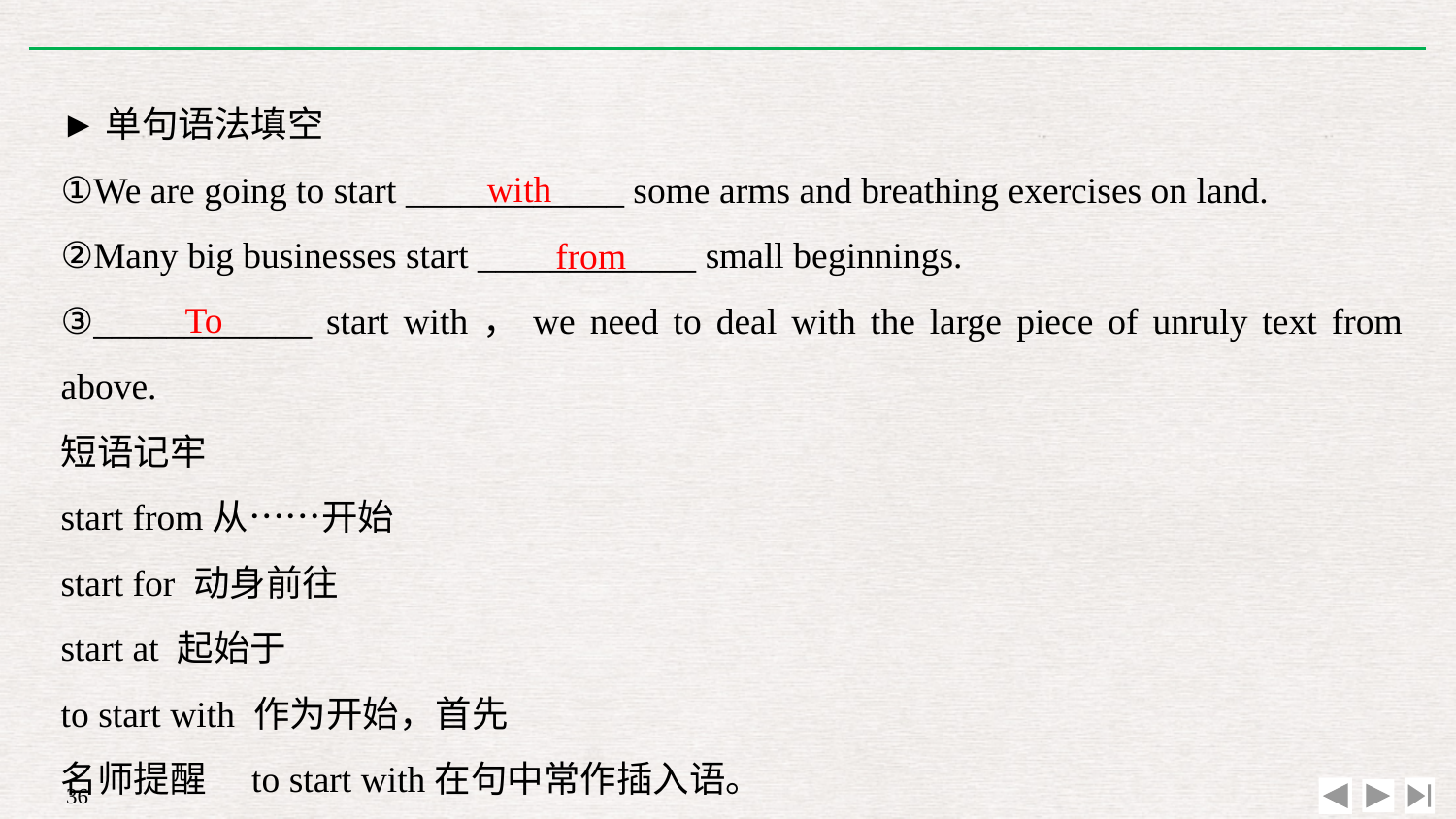

►单句语法填空
①We are going to start ____________ some arms and breathing exercises on land.
②Many big businesses start ____________ small beginnings.
③____________ start with，we need to deal with the large piece of unruly text from above.
短语记牢
start from从……开始
start for 动身前往
start at 起始于
to start with 作为开始，首先
名师提醒　to start with在句中常作插入语。
with
from
To